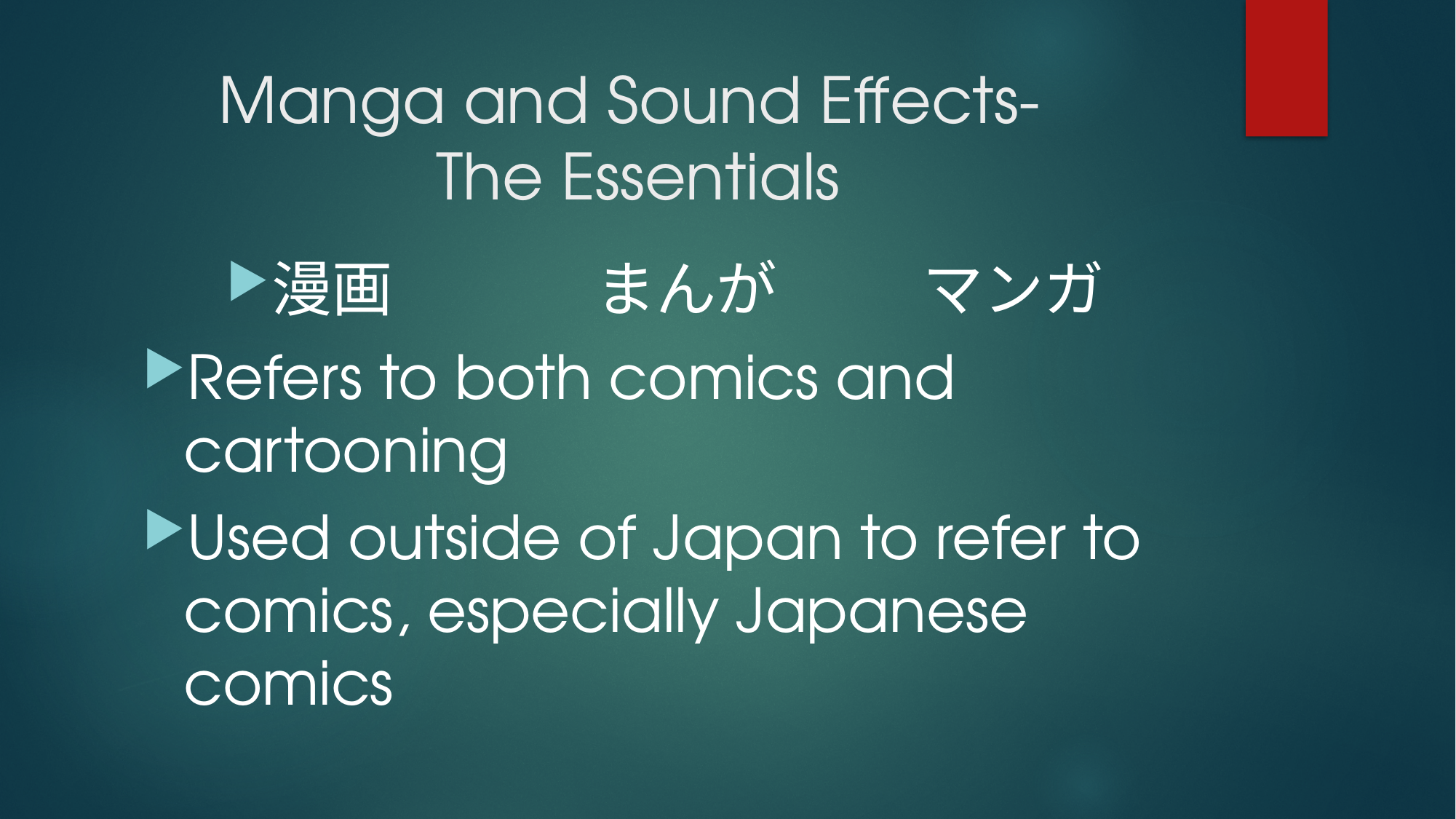

# Manga and Sound Effects- The Essentials
漫画		まんが		マンガ
Refers to both comics and cartooning
Used outside of Japan to refer to comics, especially Japanese comics